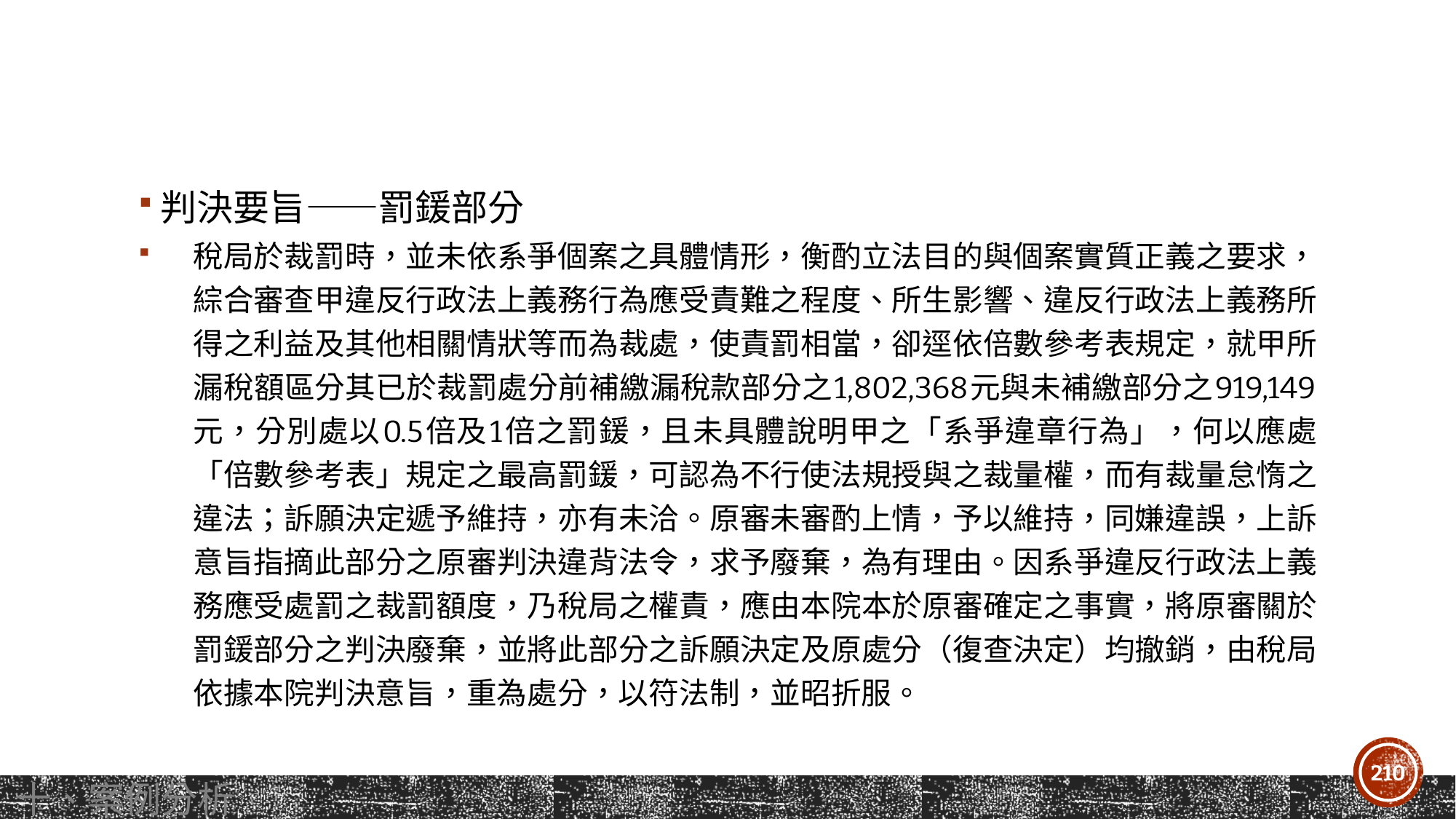

#
判決要旨——罰鍰部分
稅局於裁罰時，並未依系爭個案之具體情形，衡酌立法目的與個案實質正義之要求，綜合審查甲違反行政法上義務行為應受責難之程度、所生影響、違反行政法上義務所得之利益及其他相關情狀等而為裁處，使責罰相當，卻逕依倍數參考表規定，就甲所漏稅額區分其已於裁罰處分前補繳漏稅款部分之1,802,368元與未補繳部分之919,149元，分別處以0.5倍及1倍之罰鍰，且未具體說明甲之「系爭違章行為」，何以應處「倍數參考表」規定之最高罰鍰，可認為不行使法規授與之裁量權，而有裁量怠惰之違法；訴願決定遞予維持，亦有未洽。原審未審酌上情，予以維持，同嫌違誤，上訴意旨指摘此部分之原審判決違背法令，求予廢棄，為有理由。因系爭違反行政法上義務應受處罰之裁罰額度，乃稅局之權責，應由本院本於原審確定之事實，將原審關於罰鍰部分之判決廢棄，並將此部分之訴願決定及原處分（復查決定）均撤銷，由稅局依據本院判決意旨，重為處分，以符法制，並昭折服。

210